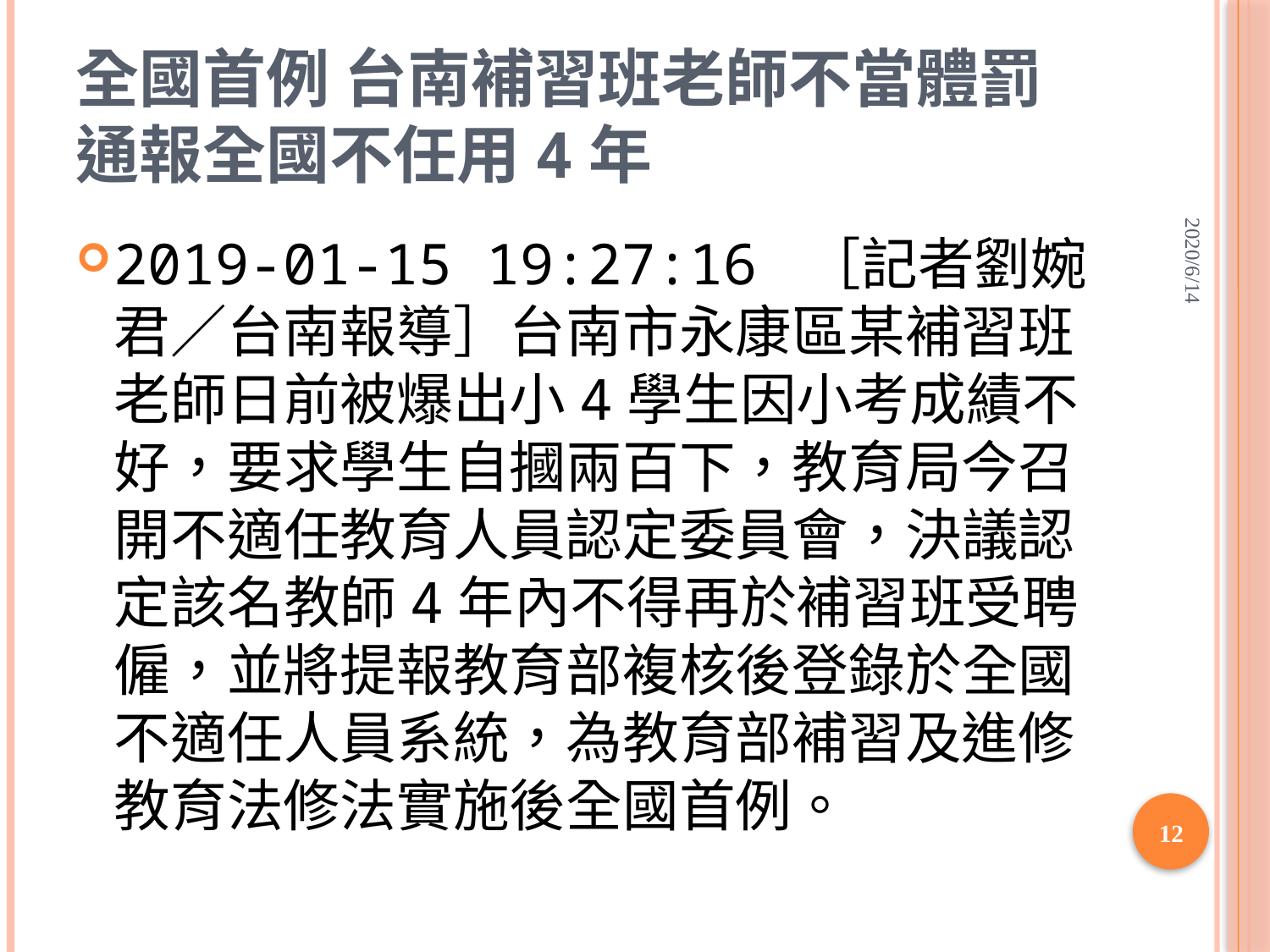

# 全國首例 台南補習班老師不當體罰 通報全國不任用4年
2020/6/14
2019-01-15 19:27:16 ［記者劉婉君／台南報導］台南市永康區某補習班老師日前被爆出小4學生因小考成績不好，要求學生自摑兩百下，教育局今召開不適任教育人員認定委員會，決議認定該名教師4年內不得再於補習班受聘僱，並將提報教育部複核後登錄於全國不適任人員系統，為教育部補習及進修教育法修法實施後全國首例。

12